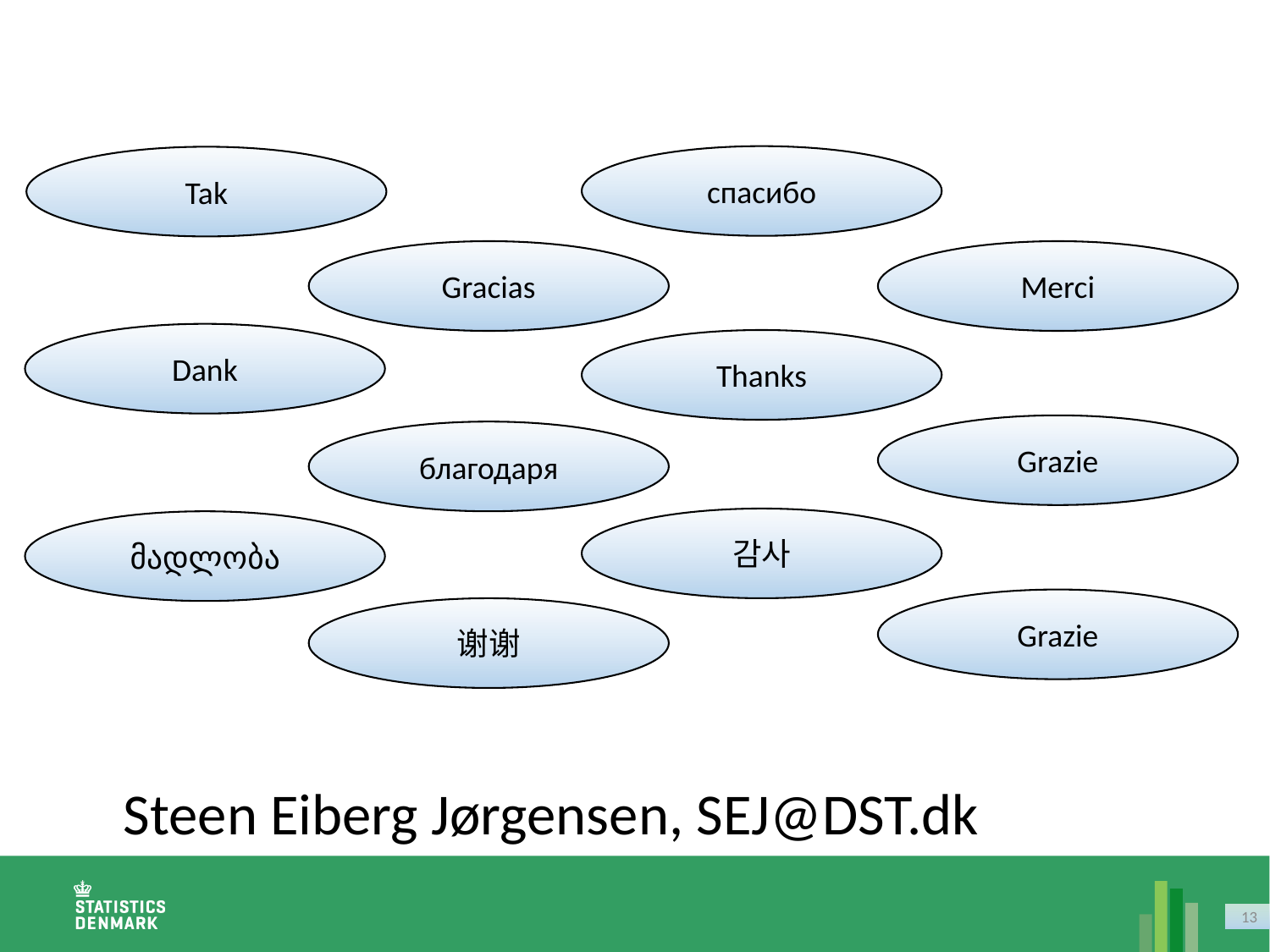

спасибо
Tak
Gracias
Merci
Dank
Thanks
Grazie
благодаря
감사
მადლობა
Grazie
谢谢
# Steen Eiberg Jørgensen, SEJ@DST.dk
13